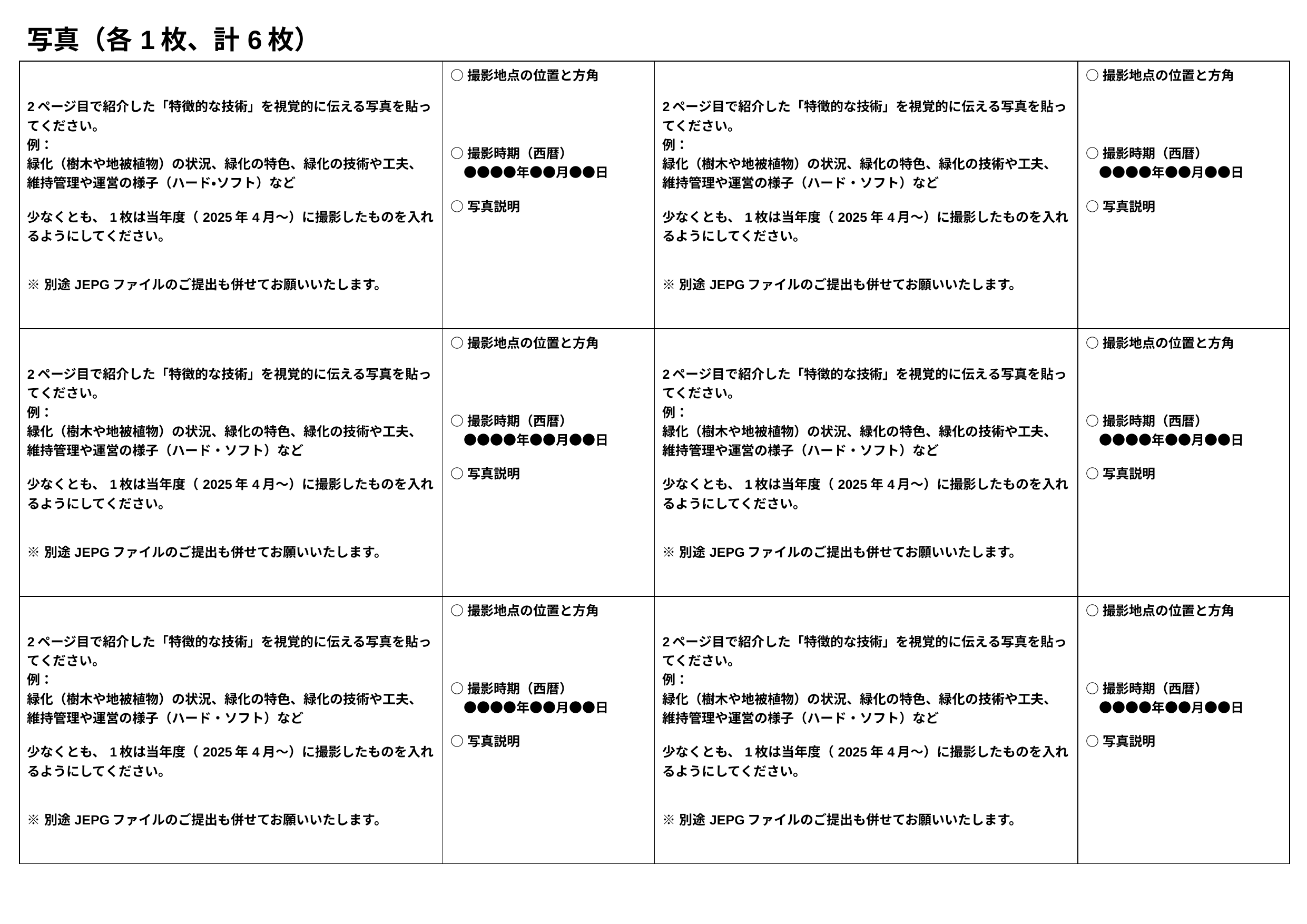

| 写真（各1枚、計6枚） |  |  |  |
| --- | --- | --- | --- |
| 2ページ目で紹介した「特徴的な技術」を視覚的に伝える写真を貼ってください。 例： 緑化（樹木や地被植物）の状況、緑化の特色、緑化の技術や工夫、維持管理や運営の様子（ハード・ソフト）など 少なくとも、1枚は当年度（2025年4月～）に撮影したものを入れるようにしてください。 ※別途JEPGファイルのご提出も併せてお願いいたします。 | ○撮影地点の位置と方角 ○撮影時期（西暦） 　●●●●年●●月●●日 ○写真説明 | 2ページ目で紹介した「特徴的な技術」を視覚的に伝える写真を貼ってください。 例： 緑化（樹木や地被植物）の状況、緑化の特色、緑化の技術や工夫、維持管理や運営の様子（ハード・ソフト）など 少なくとも、1枚は当年度（2025年4月～）に撮影したものを入れるようにしてください。 ※別途JEPGファイルのご提出も併せてお願いいたします。 | ○撮影地点の位置と方角 ○撮影時期（西暦） 　●●●●年●●月●●日 ○写真説明 |
| 2ページ目で紹介した「特徴的な技術」を視覚的に伝える写真を貼ってください。 例： 緑化（樹木や地被植物）の状況、緑化の特色、緑化の技術や工夫、維持管理や運営の様子（ハード・ソフト）など 少なくとも、1枚は当年度（2025年4月～）に撮影したものを入れるようにしてください。 ※別途JEPGファイルのご提出も併せてお願いいたします。 | ○撮影地点の位置と方角 ○撮影時期（西暦） 　●●●●年●●月●●日 ○写真説明 | 2ページ目で紹介した「特徴的な技術」を視覚的に伝える写真を貼ってください。 例： 緑化（樹木や地被植物）の状況、緑化の特色、緑化の技術や工夫、維持管理や運営の様子（ハード・ソフト）など 少なくとも、1枚は当年度（2025年4月～）に撮影したものを入れるようにしてください。 ※別途JEPGファイルのご提出も併せてお願いいたします。 | ○撮影地点の位置と方角 ○撮影時期（西暦） 　●●●●年●●月●●日 ○写真説明 |
| 2ページ目で紹介した「特徴的な技術」を視覚的に伝える写真を貼ってください。 例： 緑化（樹木や地被植物）の状況、緑化の特色、緑化の技術や工夫、維持管理や運営の様子（ハード・ソフト）など 少なくとも、1枚は当年度（2025年4月～）に撮影したものを入れるようにしてください。 ※別途JEPGファイルのご提出も併せてお願いいたします。 | ○撮影地点の位置と方角 ○撮影時期（西暦） 　●●●●年●●月●●日 ○写真説明 | 2ページ目で紹介した「特徴的な技術」を視覚的に伝える写真を貼ってください。 例： 緑化（樹木や地被植物）の状況、緑化の特色、緑化の技術や工夫、維持管理や運営の様子（ハード・ソフト）など 少なくとも、1枚は当年度（2025年4月～）に撮影したものを入れるようにしてください。 ※別途JEPGファイルのご提出も併せてお願いいたします。 | ○撮影地点の位置と方角 ○撮影時期（西暦） 　●●●●年●●月●●日 ○写真説明 |